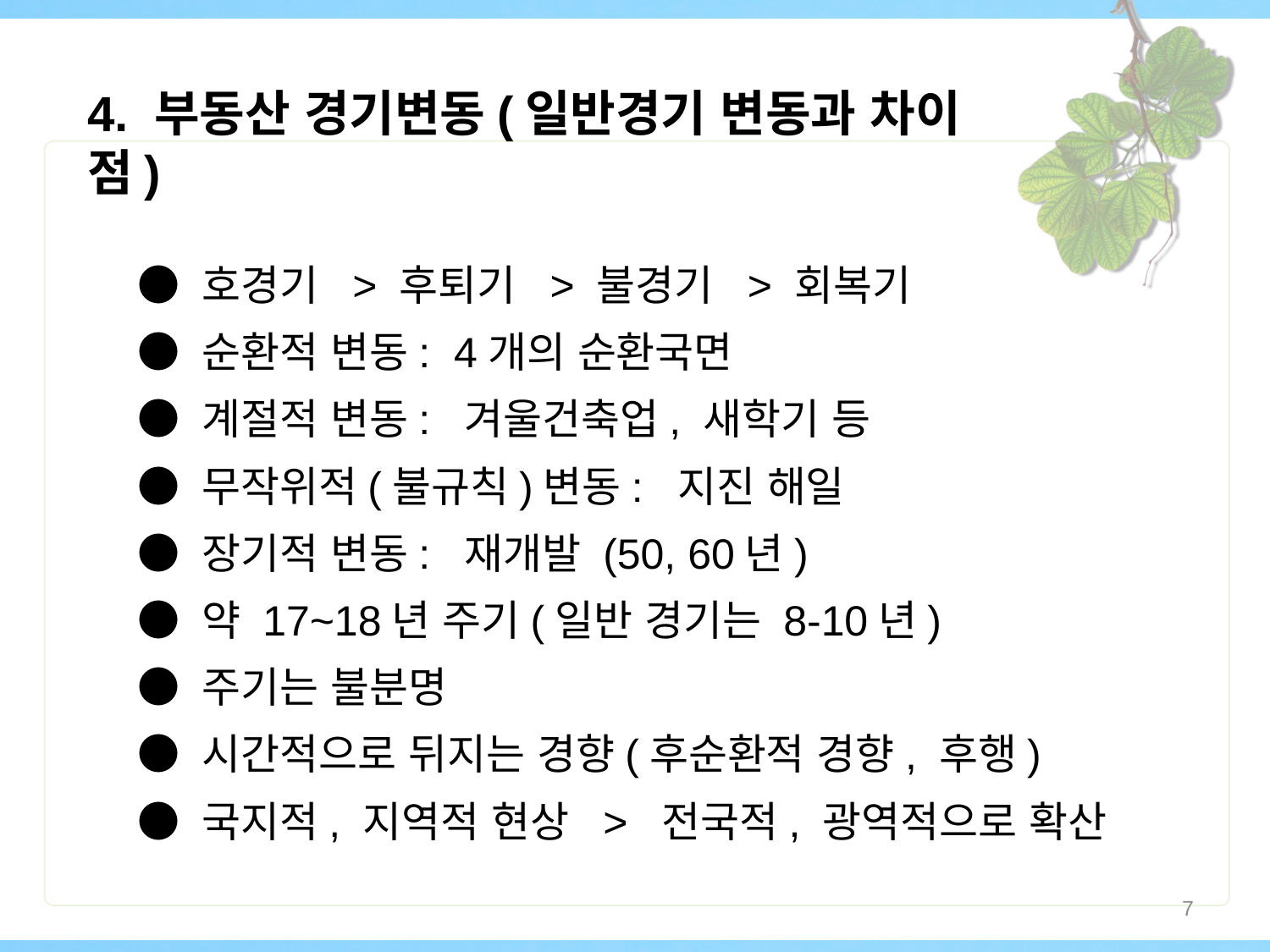

4. 부동산 경기변동(일반경기 변동과 차이점)

● 호경기  > 후퇴기  > 불경기  > 회복기
● 순환적 변동:  4개의 순환국면
● 계절적 변동:  겨울건축업, 새학기 등
● 무작위적(불규칙)변동:  지진 해일
● 장기적 변동:  재개발 (50, 60년)
● 약 17~18년 주기(일반 경기는 8-10년)
● 주기는 불분명
● 시간적으로 뒤지는 경향(후순환적 경향, 후행)
● 국지적, 지역적 현상  >  전국적, 광역적으로 확산
7